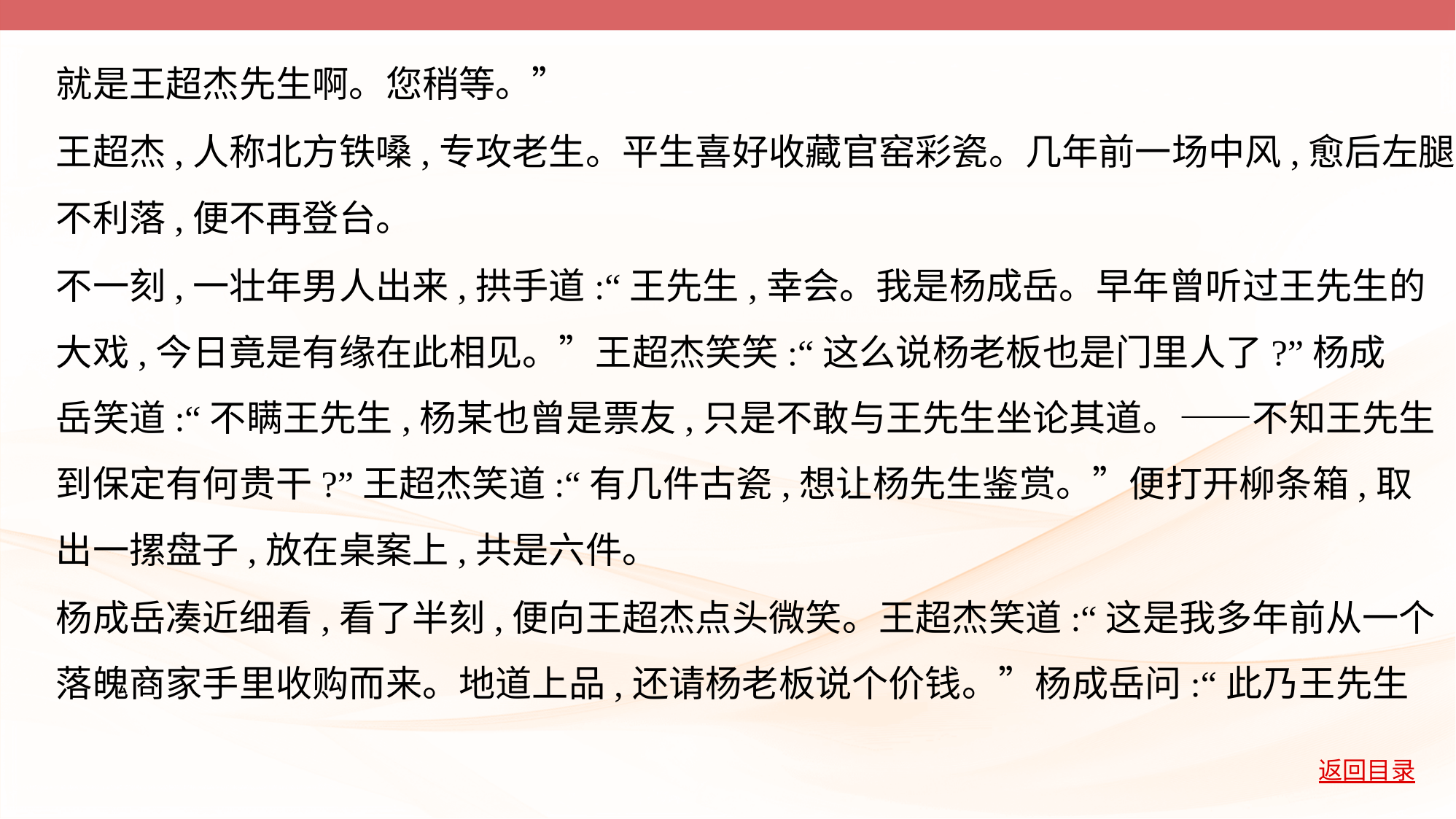

就是王超杰先生啊。您稍等。”
王超杰,人称北方铁嗓,专攻老生。平生喜好收藏官窑彩瓷。几年前一场中风,愈后左腿
不利落,便不再登台。
不一刻,一壮年男人出来,拱手道:“王先生,幸会。我是杨成岳。早年曾听过王先生的
大戏,今日竟是有缘在此相见。”王超杰笑笑:“这么说杨老板也是门里人了?”杨成
岳笑道:“不瞒王先生,杨某也曾是票友,只是不敢与王先生坐论其道。——不知王先生
到保定有何贵干?”王超杰笑道:“有几件古瓷,想让杨先生鉴赏。”便打开柳条箱,取
出一摞盘子,放在桌案上,共是六件。
杨成岳凑近细看,看了半刻,便向王超杰点头微笑。王超杰笑道:“这是我多年前从一个
落魄商家手里收购而来。地道上品,还请杨老板说个价钱。”杨成岳问:“此乃王先生